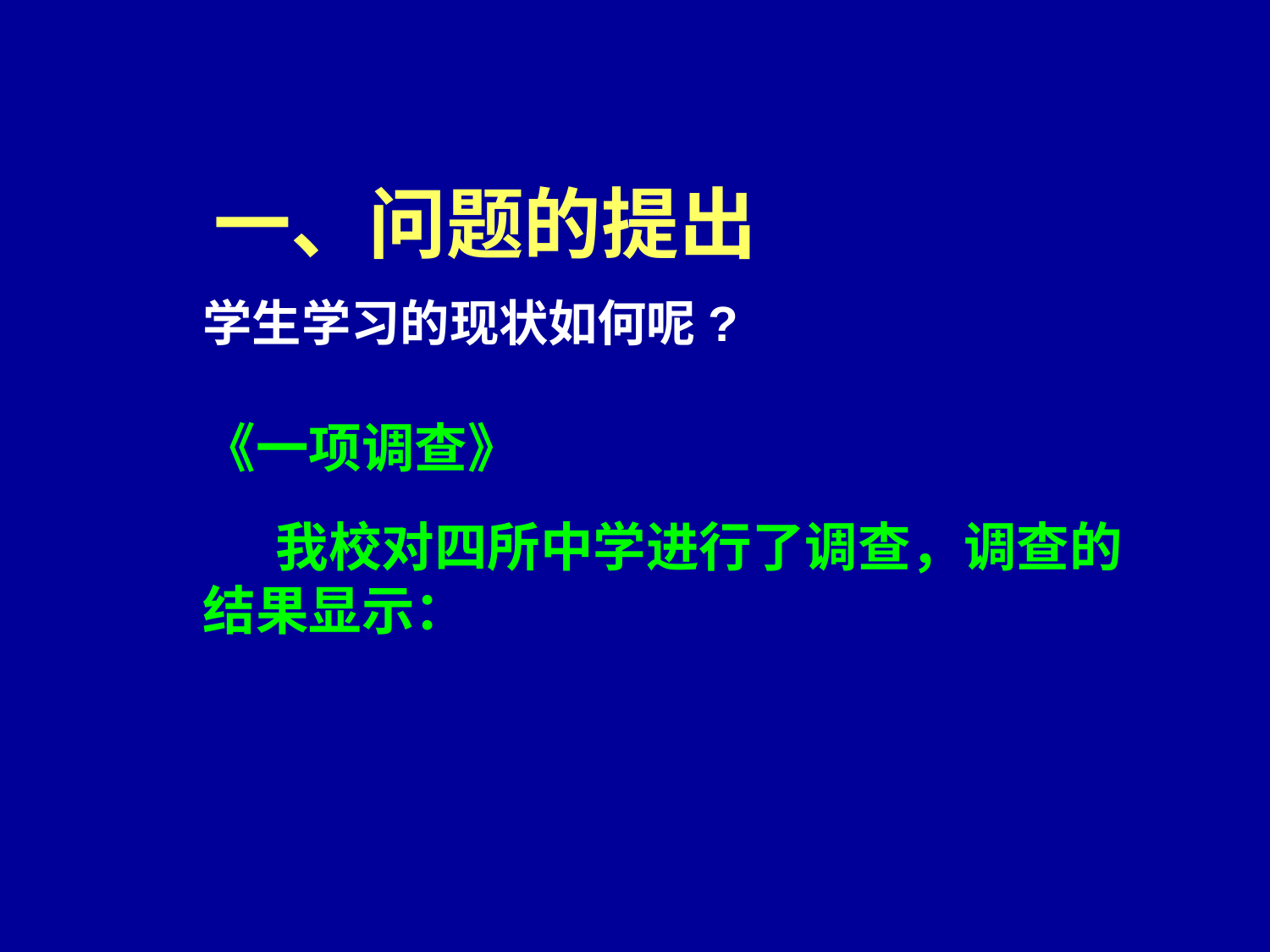

一、问题的提出
学生学习的现状如何呢?

《一项调查》
     我校对四所中学进行了调查，调查的结果显示：